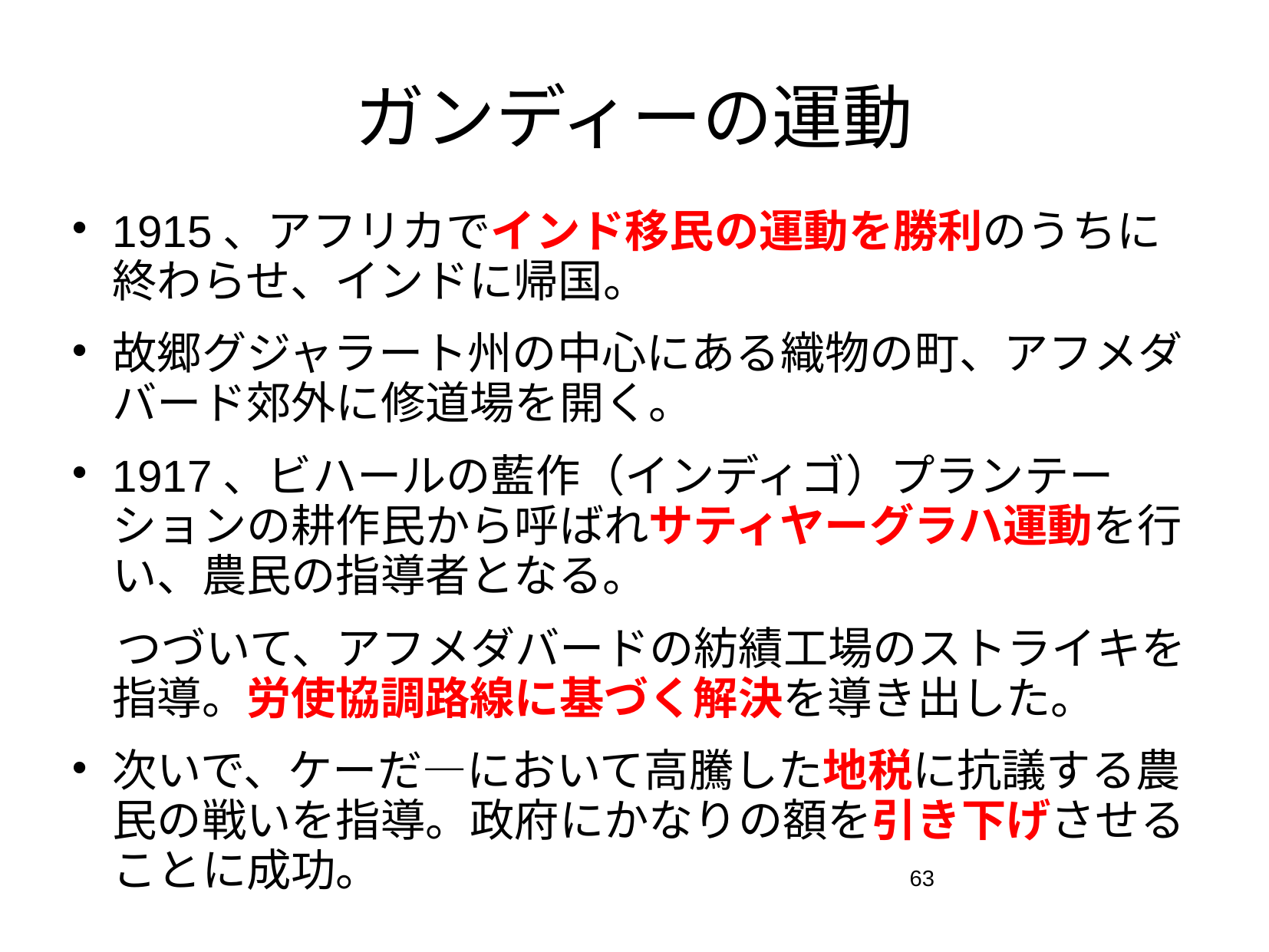

# ガンディーの運動
1915、アフリカでインド移民の運動を勝利のうちに終わらせ、インドに帰国。
故郷グジャラート州の中心にある織物の町、アフメダバード郊外に修道場を開く。
1917、ビハールの藍作（インディゴ）プランテーションの耕作民から呼ばれサティヤーグラハ運動を行い、農民の指導者となる。
　つづいて、アフメダバードの紡績工場のストライキを指導。労使協調路線に基づく解決を導き出した。
次いで、ケーだ―において高騰した地税に抗議する農民の戦いを指導。政府にかなりの額を引き下げさせることに成功。
63